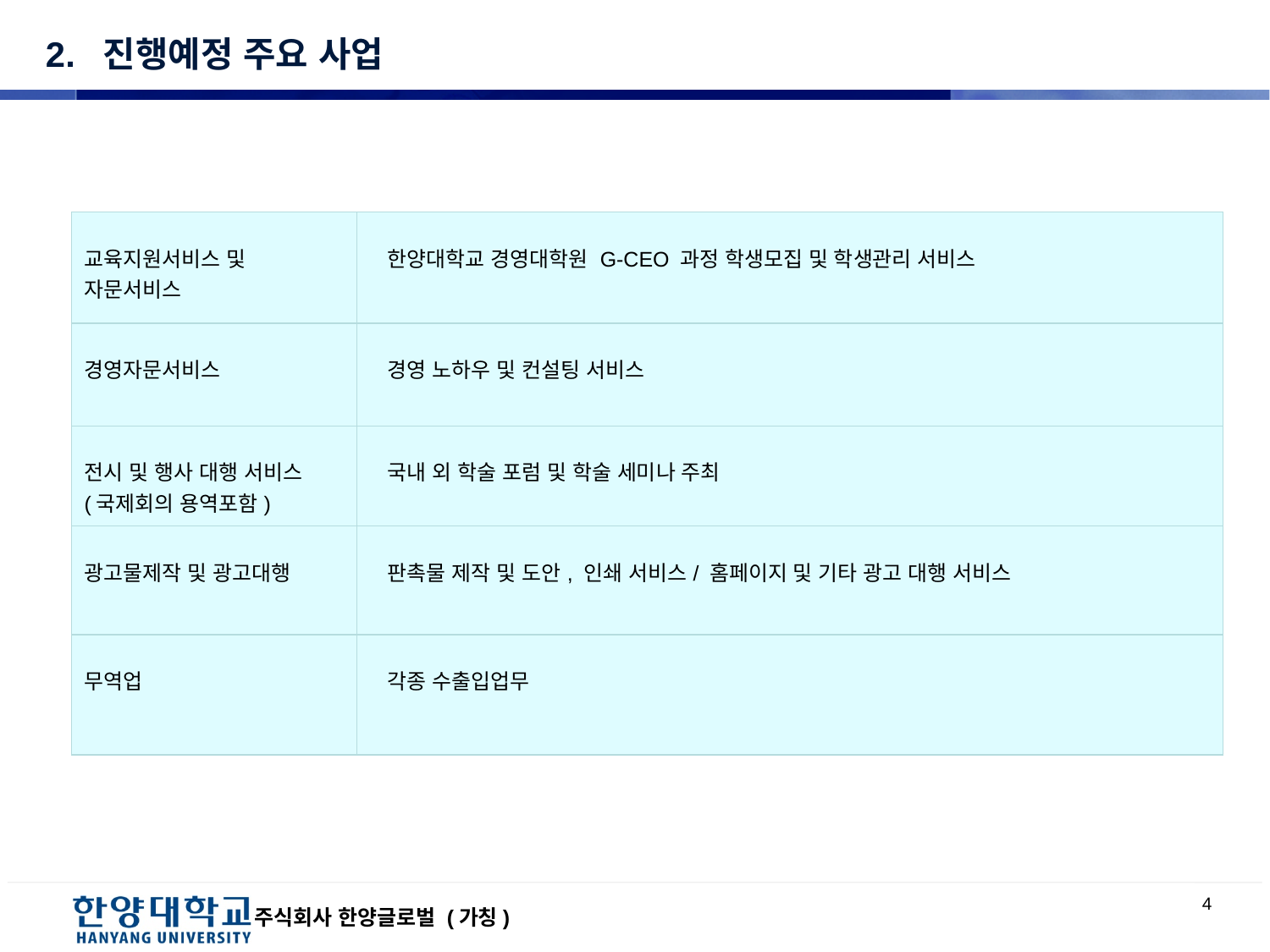

2.  진행예정 주요 사업
| 교육지원서비스 및 자문서비스 | 한양대학교 경영대학원 G-CEO 과정 학생모집 및 학생관리 서비스 |
| --- | --- |
| 경영자문서비스 | 경영 노하우 및 컨설팅 서비스 |
| 전시 및 행사 대행 서비스 (국제회의 용역포함) | 국내 외 학술 포럼 및 학술 세미나 주최 |
| 광고물제작 및 광고대행 | 판촉물 제작 및 도안, 인쇄 서비스/ 홈페이지 및 기타 광고 대행 서비스 |
| 무역업 | 각종 수출입업무 |